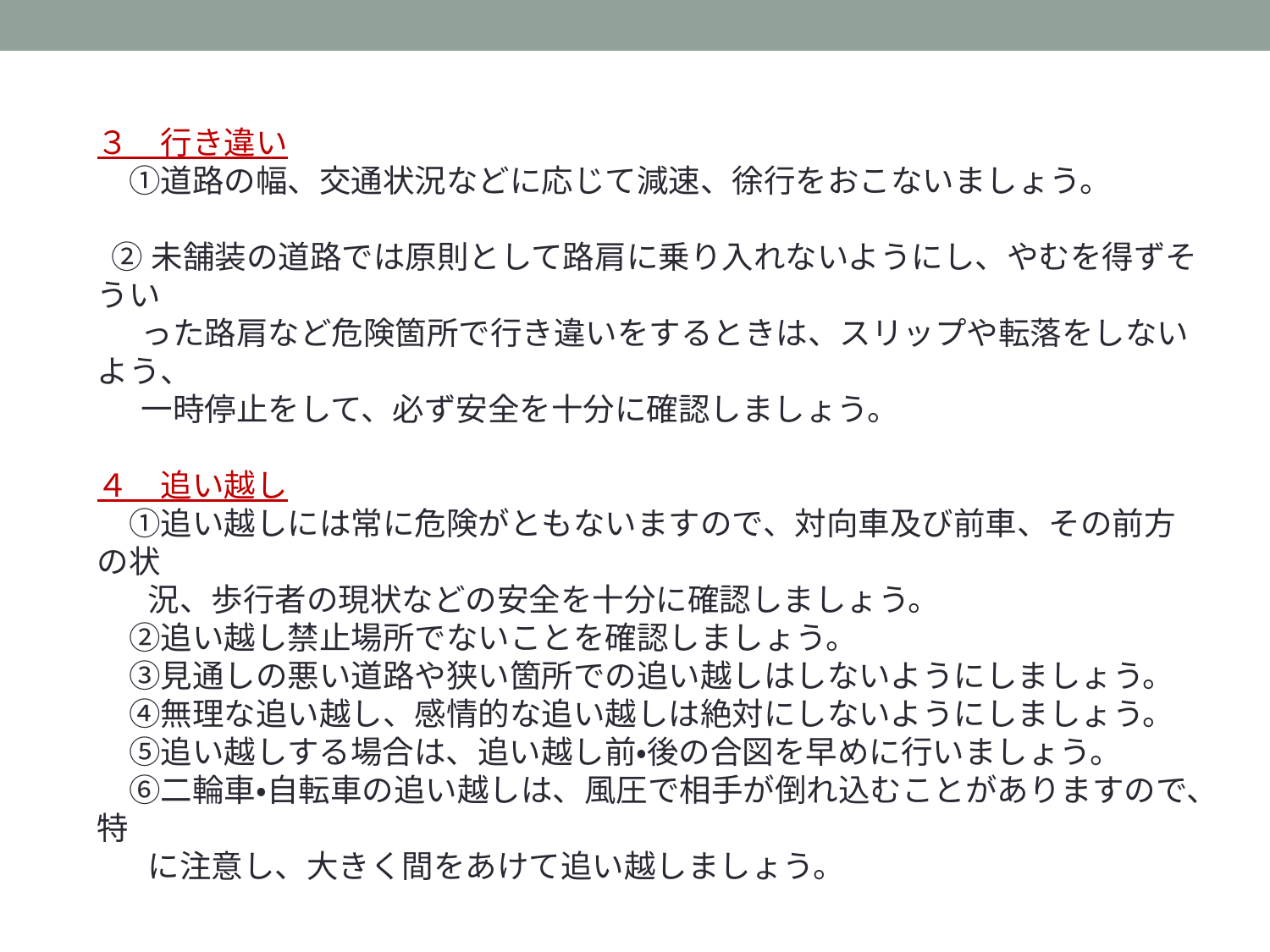

３　行き違い
　①道路の幅、交通状況などに応じて減速、徐行をおこないましょう。

  ②未舗装の道路では原則として路肩に乗り入れないようにし、やむを得ずそうい
     った路肩など危険箇所で行き違いをするときは、スリップや転落をしないよう、
     一時停止をして、必ず安全を十分に確認しましょう。

４　追い越し
　①追い越しには常に危険がともないますので、対向車及び前車、その前方の状
      況、歩行者の現状などの安全を十分に確認しましょう。
　②追い越し禁止場所でないことを確認しましょう。
　③見通しの悪い道路や狭い箇所での追い越しはしないようにしましょう。
　④無理な追い越し、感情的な追い越しは絶対にしないようにしましょう。
　⑤追い越しする場合は、追い越し前・後の合図を早めに行いましょう。
　⑥二輪車・自転車の追い越しは、風圧で相手が倒れ込むことがありますので、特
      に注意し、大きく間をあけて追い越しましょう。